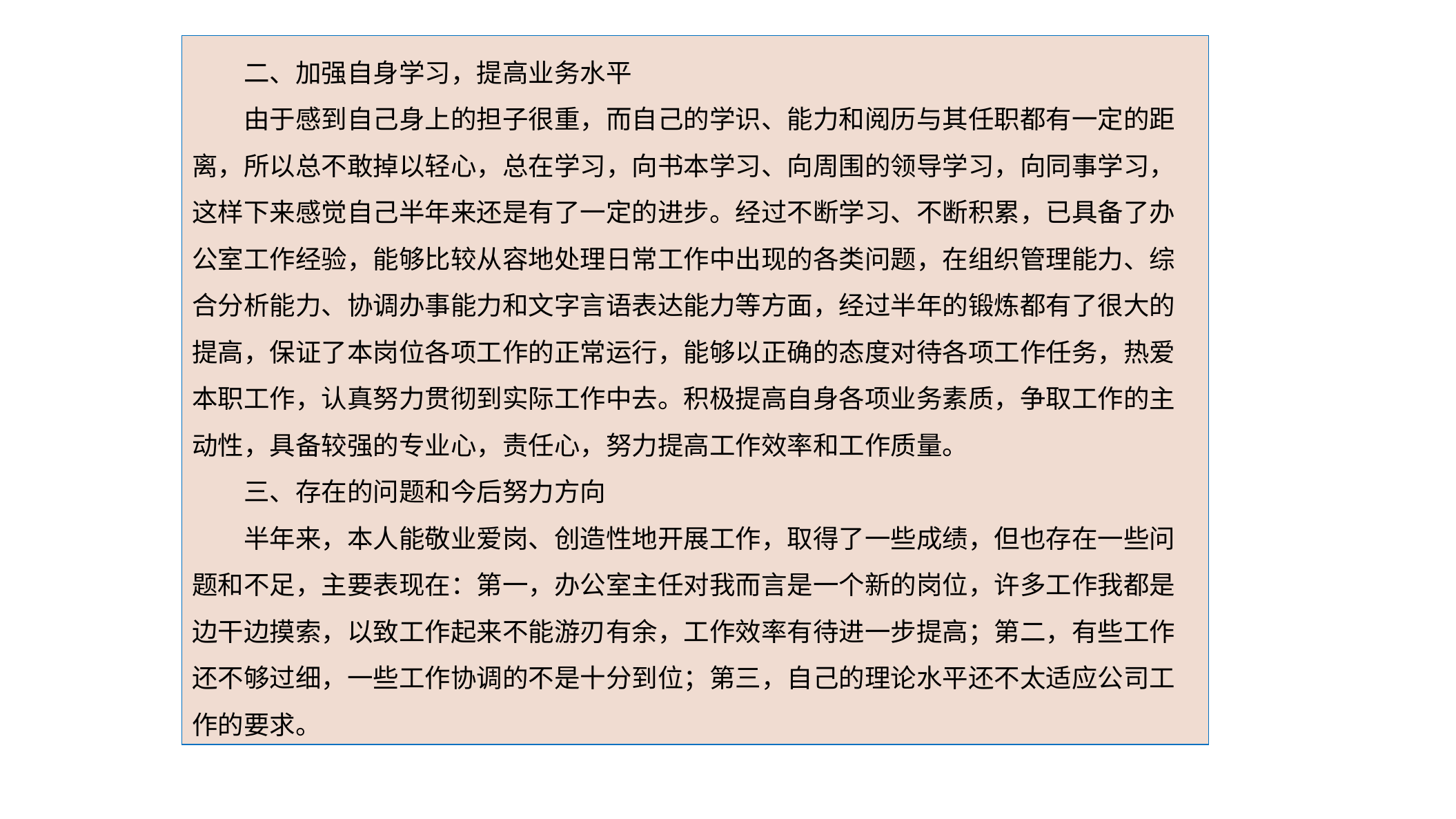

二、加强自身学习，提高业务水平
由于感到自己身上的担子很重，而自己的学识、能力和阅历与其任职都有一定的距离，所以总不敢掉以轻心，总在学习，向书本学习、向周围的领导学习，向同事学习，这样下来感觉自己半年来还是有了一定的进步。经过不断学习、不断积累，已具备了办公室工作经验，能够比较从容地处理日常工作中出现的各类问题，在组织管理能力、综合分析能力、协调办事能力和文字言语表达能力等方面，经过半年的锻炼都有了很大的提高，保证了本岗位各项工作的正常运行，能够以正确的态度对待各项工作任务，热爱本职工作，认真努力贯彻到实际工作中去。积极提高自身各项业务素质，争取工作的主动性，具备较强的专业心，责任心，努力提高工作效率和工作质量。
三、存在的问题和今后努力方向
半年来，本人能敬业爱岗、创造性地开展工作，取得了一些成绩，但也存在一些问题和不足，主要表现在：第一，办公室主任对我而言是一个新的岗位，许多工作我都是边干边摸索，以致工作起来不能游刃有余，工作效率有待进一步提高；第二，有些工作还不够过细，一些工作协调的不是十分到位；第三，自己的理论水平还不太适应公司工作的要求。